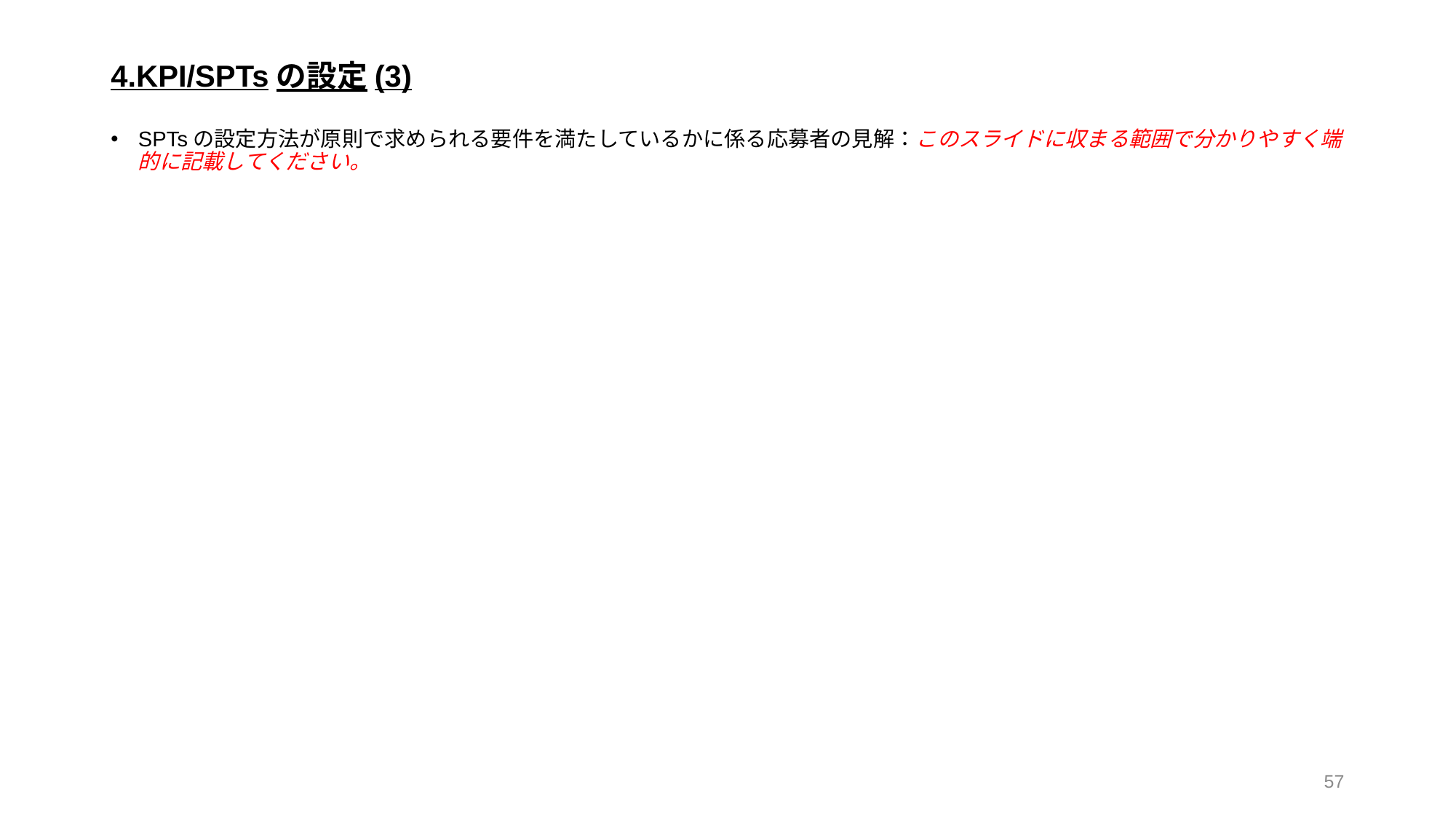

# 4.KPI/SPTsの設定(3)
SPTsの設定方法が原則で求められる要件を満たしているかに係る応募者の見解：このスライドに収まる範囲で分かりやすく端的に記載してください。

57